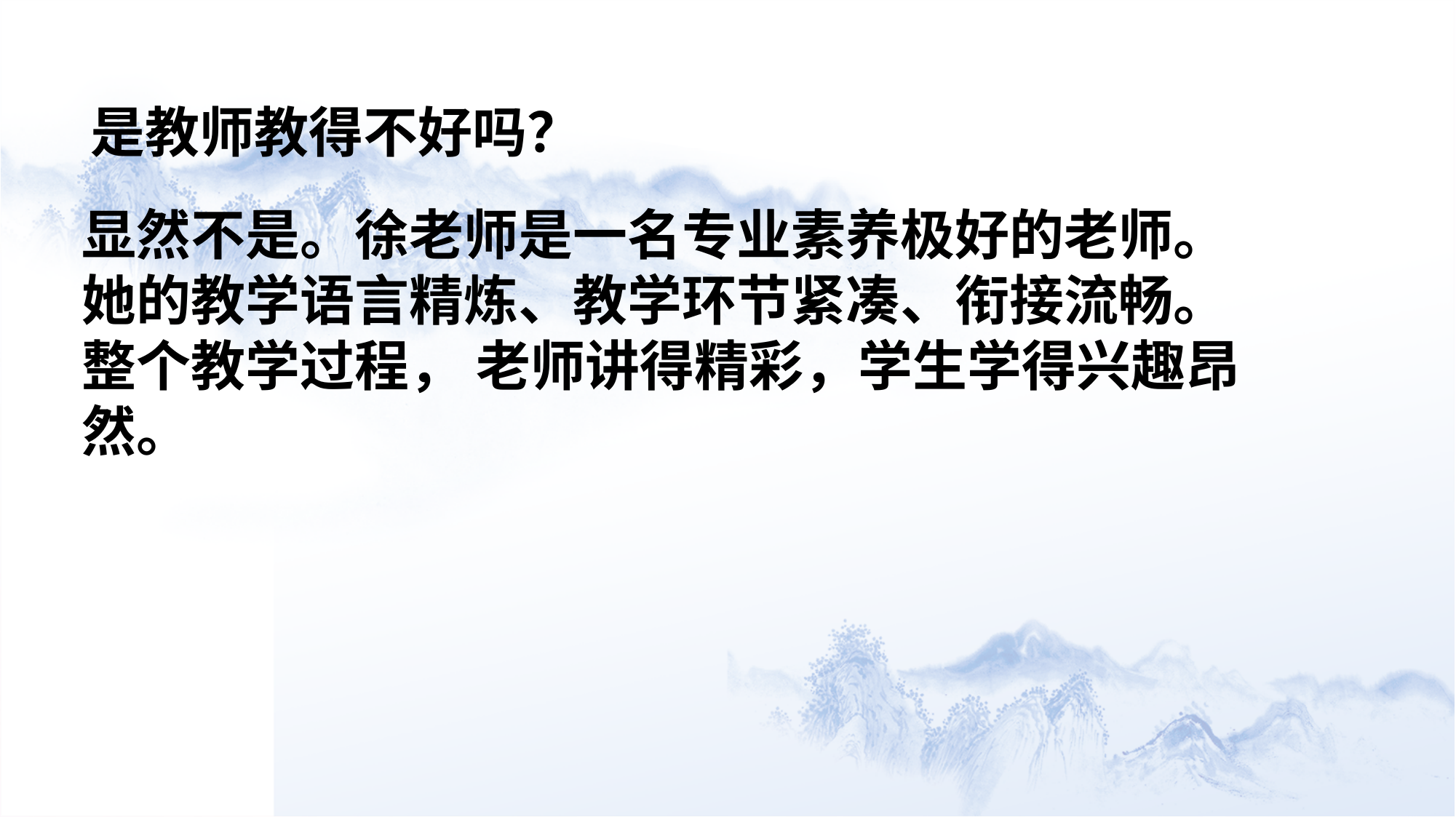

是教师教得不好吗？

显然不是。徐老师是一名专业素养极好的老师。她的教学语言精炼、教学环节紧凑、衔接流畅。整个教学过程， 老师讲得精彩，学生学得兴趣昂然。